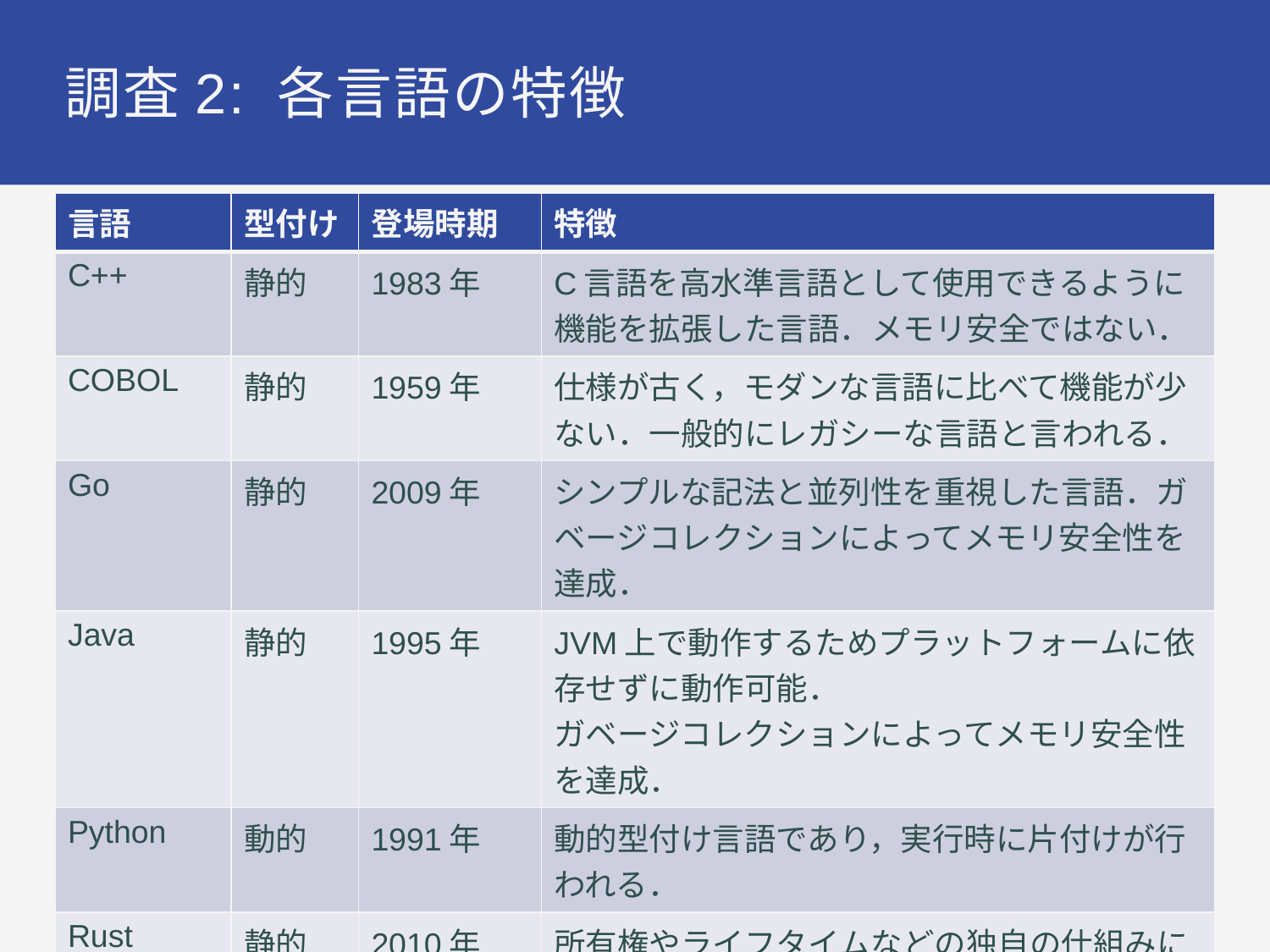

# 調査2: 各言語の特徴
| 言語 | 型付け | 登場時期 | 特徴 |
| --- | --- | --- | --- |
| C++ | 静的 | 1983年 | C言語を高水準言語として使用できるように機能を拡張した言語．メモリ安全ではない． |
| COBOL | 静的 | 1959年 | 仕様が古く，モダンな言語に比べて機能が少ない．一般的にレガシーな言語と言われる． |
| Go | 静的 | 2009年 | シンプルな記法と並列性を重視した言語．ガベージコレクションによってメモリ安全性を達成． |
| Java | 静的 | 1995年 | JVM上で動作するためプラットフォームに依存せずに動作可能． ガベージコレクションによってメモリ安全性を達成． |
| Python | 動的 | 1991年 | 動的型付け言語であり，実行時に片付けが行われる． |
| Rust | 静的 | 2010年 | 所有権やライフタイムなどの独自の仕組みによってガベージコレクションなしでメモリ安全性を達成． |
33